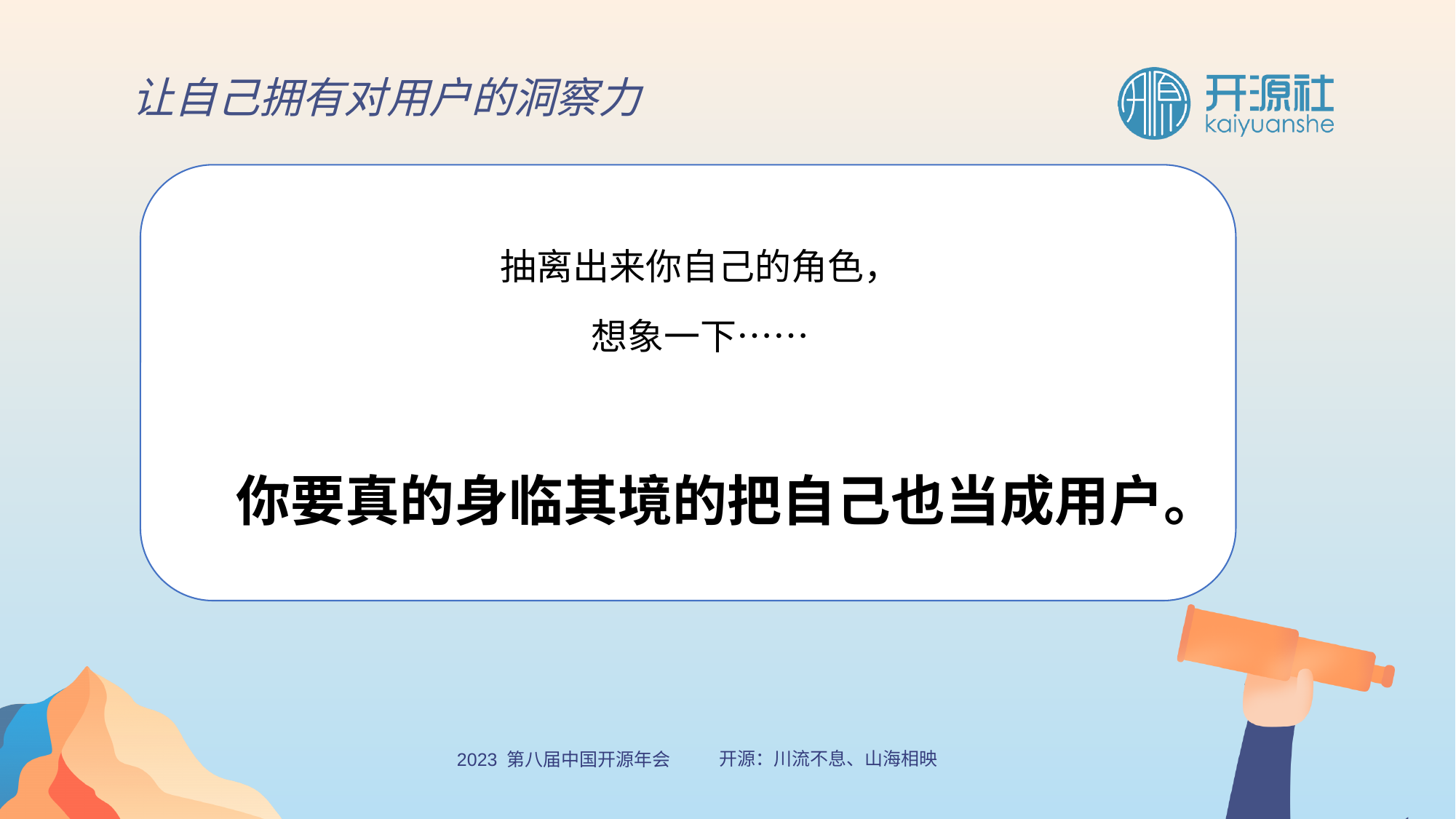

让自己拥有对用户的洞察力

抽离出来你自己的角色，
想象一下……

你要真的身临其境的把自己也当成用户。